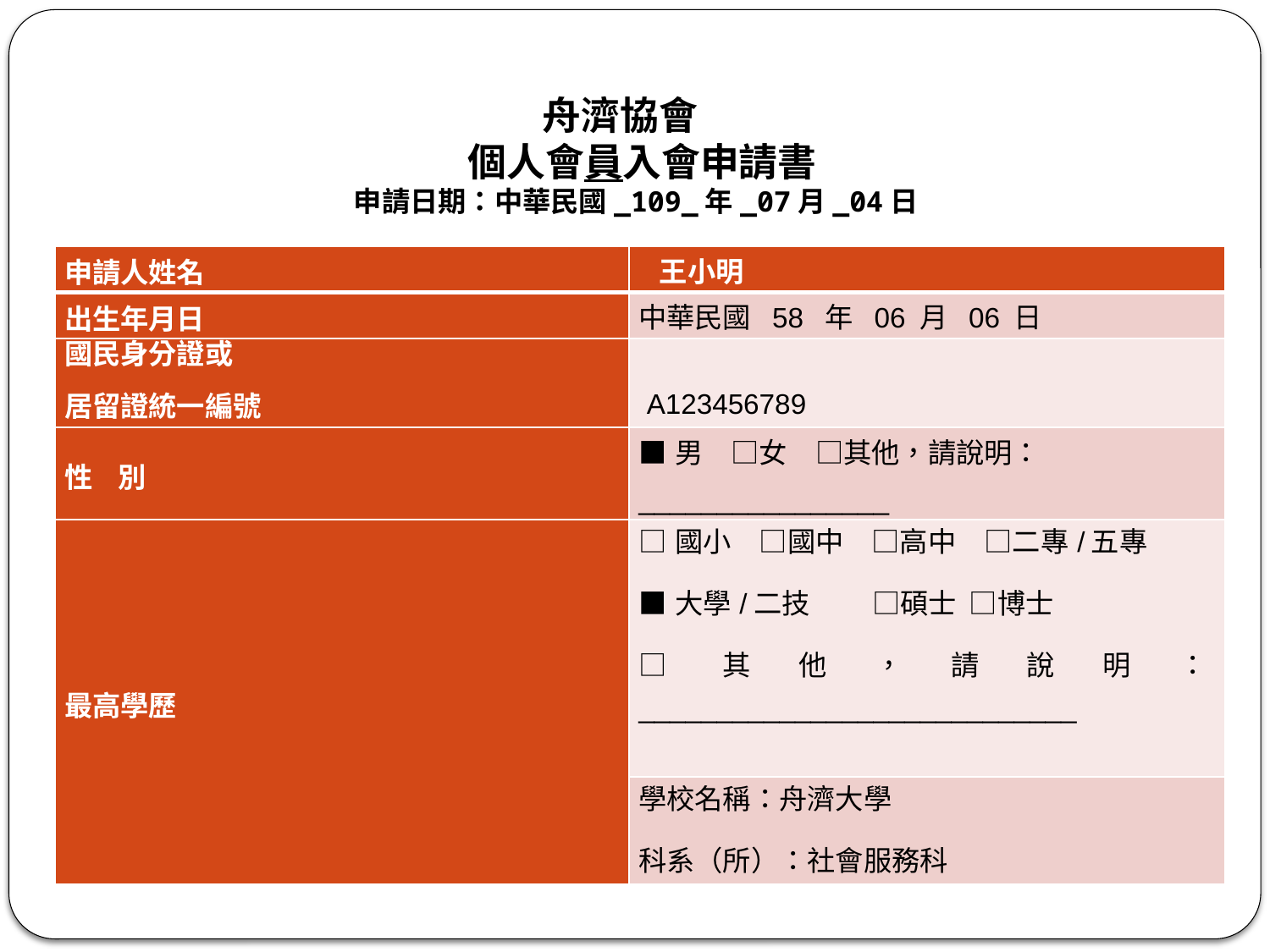

舟濟協會
    個人會員入會申請書
    申請日期：中華民國_109_年_07月_04日
| 申請人姓名 | 王小明 |
| --- | --- |
| 出生年月日 | 中華民國 58 年 06 月 06 日 |
| 國民身分證或 居留證統一編號 | A123456789 |
| 性 別 | ■男　□女　□其他，請說明：\_\_\_\_\_\_\_\_\_\_\_\_\_\_\_\_ |
| 最高學歷 | □國小　□國中　□高中　□二專/五專 ■大學/二技　　 □碩士 □博士 □其他，請說明：\_\_\_\_\_\_\_\_\_\_\_\_\_\_\_\_\_\_\_\_\_\_\_\_\_\_\_\_ |
|  | 學校名稱：舟濟大學 科系（所）：社會服務科 |